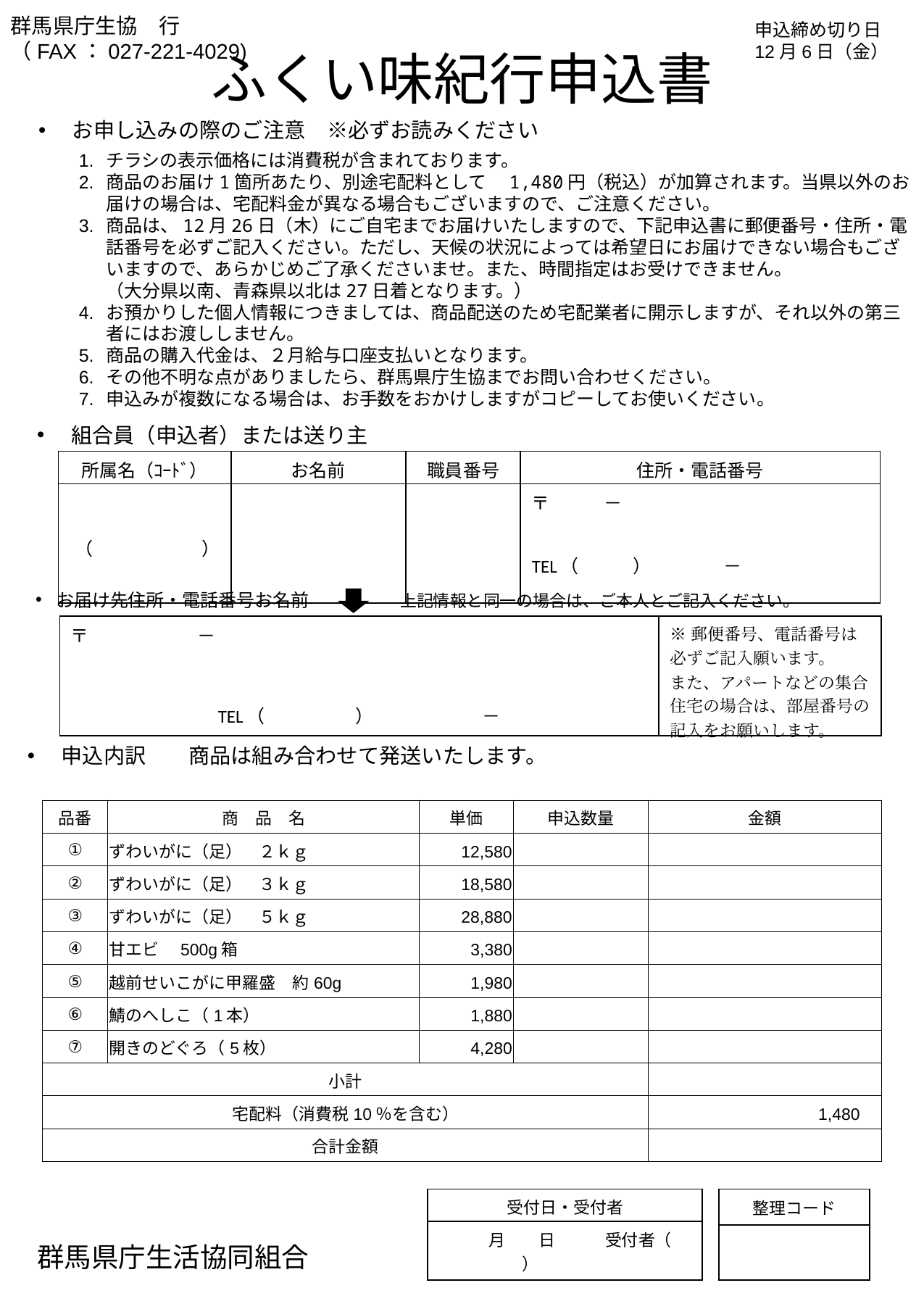

群馬県庁生協　行
（FAX：027-221-4029)
申込締め切り日
12月6日（金）
# ふくい味紀行申込書
お申し込みの際のご注意　※必ずお読みください

チラシの表示価格には消費税が含まれております。
商品のお届け1箇所あたり、別途宅配料として　1,480円（税込）が加算されます。当県以外のお届けの場合は、宅配料金が異なる場合もございますので、ご注意ください。
商品は、12月26日（木）にご自宅までお届けいたしますので、下記申込書に郵便番号・住所・電話番号を必ずご記入ください。ただし、天候の状況によっては希望日にお届けできない場合もございますので、あらかじめご了承くださいませ。また、時間指定はお受けできません。
（大分県以南、青森県以北は27日着となります。）
お預かりした個人情報につきましては、商品配送のため宅配業者に開示しますが、それ以外の第三者にはお渡ししません。
商品の購入代金は、２月給与口座支払いとなります。
その他不明な点がありましたら、群馬県庁生協までお問い合わせください。
申込みが複数になる場合は、お手数をおかけしますがコピーしてお使いください。

組合員（申込者）または送り主
| 所属名（ｺｰﾄﾞ） | お名前 | 職員番号 | 住所・電話番号 |
| --- | --- | --- | --- |
| （　　　　　　） |  |  | 〒　　　－ TEL（　　　）　　　　－ |
お届け先住所・電話番号お名前　　　　　上記情報と同一の場合は、ご本人とご記入ください。

| 〒　　　　　　－ TEL（　　　　　）　　　　　　－ | ※郵便番号、電話番号は必ずご記入願います。 また、アパートなどの集合住宅の場合は、部屋番号の記入をお願いします。 |
| --- | --- |
申込内訳　　商品は組み合わせて発送いたします。
| 品番 | 商　品　名 | 単価 | 申込数量 | 金額 |
| --- | --- | --- | --- | --- |
| ① | ずわいがに（足）　２ｋｇ | 12,580 |  |  |
| ② | ずわいがに（足）　３ｋｇ | 18,580 |  |  |
| ③ | ずわいがに（足）　５ｋｇ | 28,880 |  |  |
| ④ | 甘エビ　500g箱 | 3,380 |  |  |
| ⑤ | 越前せいこがに甲羅盛　約60g | 1,980 |  |  |
| ⑥ | 鯖のへしこ（1本） | 1,880 |  |  |
| ⑦ | 開きのどぐろ（5枚） | 4,280 |  |  |
| 小計 |  |  |  |  |
| 宅配料（消費税10％を含む） |  |  |  | 1,480 |
| 合計金額 |  |  |  |  |
| 受付日・受付者 |
| --- |
| 月　　日　　　受付者（　　　　　　） |
| 整理コード |
| --- |
|  |
群馬県庁生活協同組合